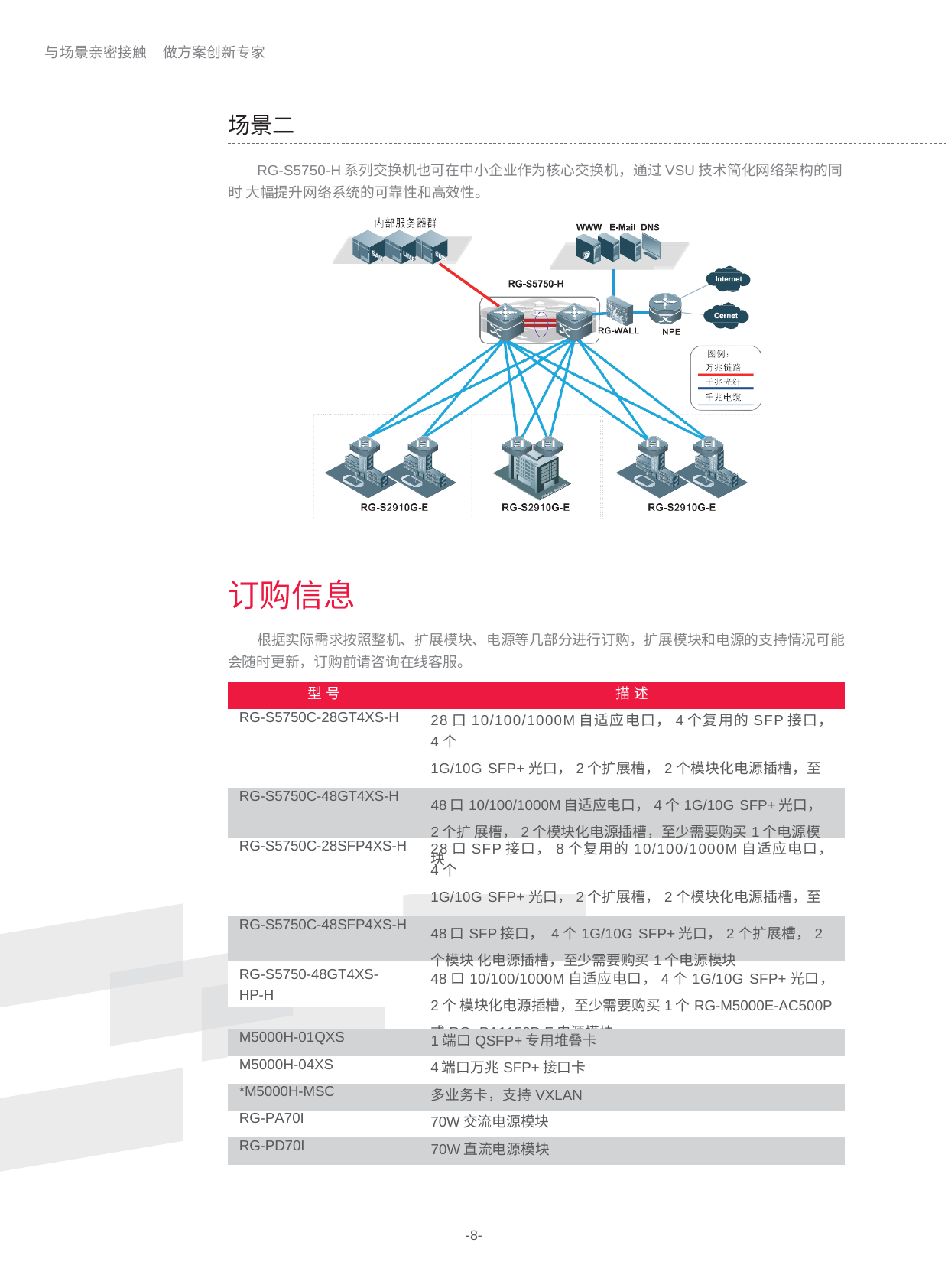

与场景亲密接触
做方案创新专家
场景二

RG-S5750-H系列交换机也可在中小企业作为核心交换机，通过VSU技术简化网络架构的同时 大幅提升网络系统的可靠性和高效性。

订购信息
根据实际需求按照整机、扩展模块、电源等几部分进行订购，扩展模块和电源的支持情况可能 会随时更新，订购前请咨询在线客服。
| 型 号 | 描 述 |
| --- | --- |
| RG-S5750C-28GT4XS-H | 28口10/100/1000M自适应电口，4个复用的SFP接口，4个 1G/10G SFP+光口，2个扩展槽，2个模块化电源插槽，至少需 要购买1个电源模块 |
| RG-S5750C-48GT4XS-H | 48口10/100/1000M自适应电口，4个1G/10G SFP+光口，2个扩 展槽，2个模块化电源插槽，至少需要购买1个电源模块 |
| RG-S5750C-28SFP4XS-H | 28口SFP接口，8个复用的10/100/1000M自适应电口，4个 1G/10G SFP+光口，2个扩展槽，2个模块化电源插槽，至少需 要购买1个电源模块 |
| RG-S5750C-48SFP4XS-H | 48口SFP接口， 4个1G/10G SFP+光口，2个扩展槽，2个模块 化电源插槽，至少需要购买1个电源模块 |
| RG-S5750-48GT4XS- HP-H | 48口10/100/1000M自适应电口，4个1G/10G SFP+光口， 2个 模块化电源插槽，至少需要购买1个RG-M5000E-AC500P或RG- PA1150P-F电源模块 |
| M5000H-01QXS | 1端口QSFP+专用堆叠卡 |
| M5000H-04XS | 4端口万兆SFP+接口卡 |
| \*M5000H-MSC | 多业务卡，支持VXLAN |
| RG-PA70I | 70W交流电源模块 |
| RG-PD70I | 70W直流电源模块 |

-8-